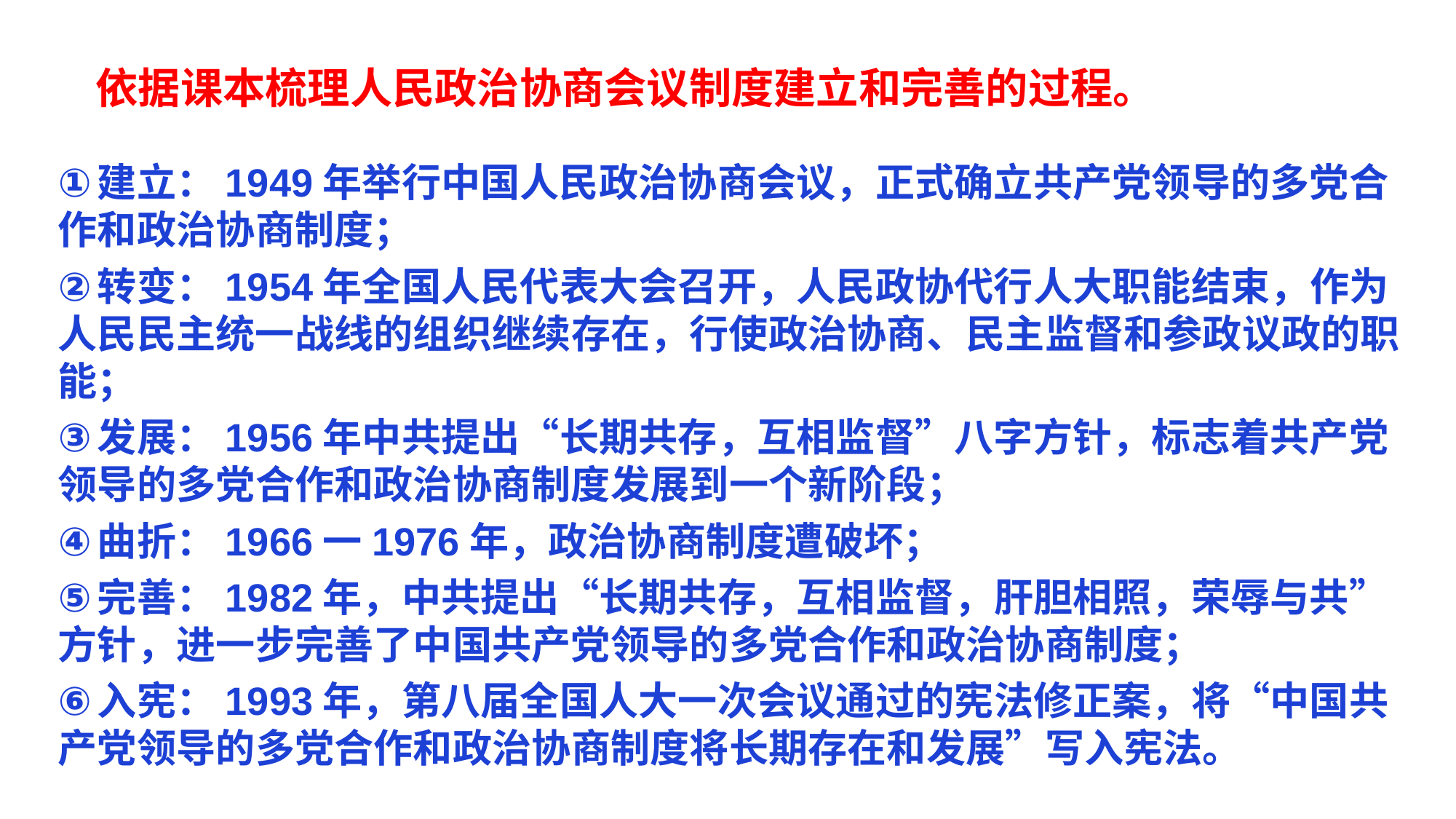

依据课本梳理人民政治协商会议制度建立和完善的过程。
建立：1949年举行中国人民政治协商会议，正式确立共产党领导的多党合作和政治协商制度；
转变：1954年全国人民代表大会召开，人民政协代行人大职能结束，作为人民民主统一战线的组织继续存在，行使政治协商、民主监督和参政议政的职能；
发展：1956年中共提出“长期共存，互相监督”八字方针，标志着共产党领导的多党合作和政治协商制度发展到一个新阶段；
曲折：1966一1976年，政治协商制度遭破坏；
完善：1982年，中共提出“长期共存，互相监督，肝胆相照，荣辱与共”方针，进一步完善了中国共产党领导的多党合作和政治协商制度；
入宪：1993年，第八届全国人大一次会议通过的宪法修正案，将“中国共产党领导的多党合作和政治协商制度将长期存在和发展”写入宪法。